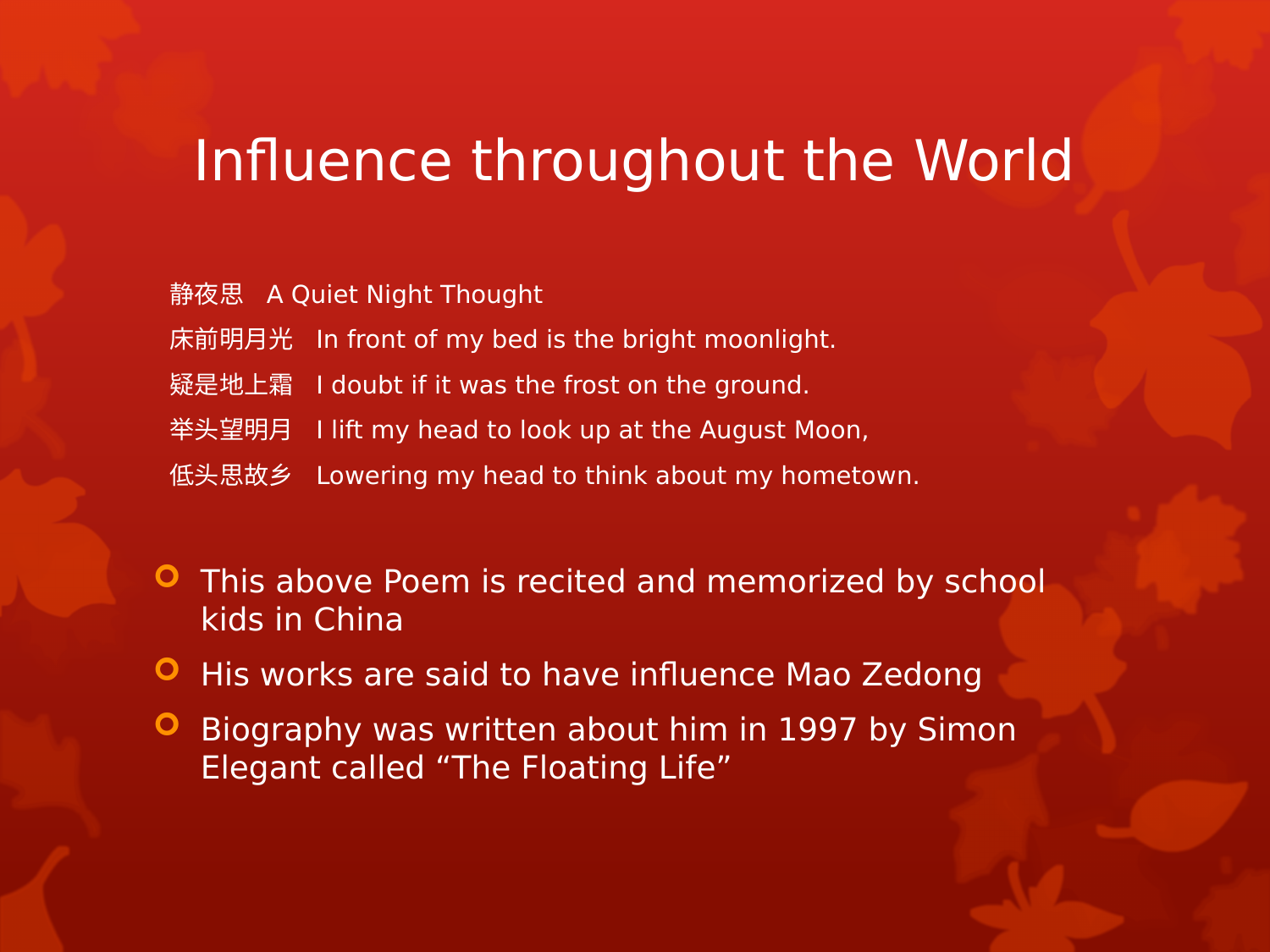

# Influence throughout the World
  静夜思   A Quiet Night Thought
  床前明月光   In front of my bed is the bright moonlight.
  疑是地上霜   I doubt if it was the frost on the ground.
  举头望明月   I lift my head to look up at the August Moon,
  低头思故乡   Lowering my head to think about my hometown.

This above Poem is recited and memorized by school kids in China
His works are said to have influence Mao Zedong
Biography was written about him in 1997 by Simon Elegant called “The Floating Life”